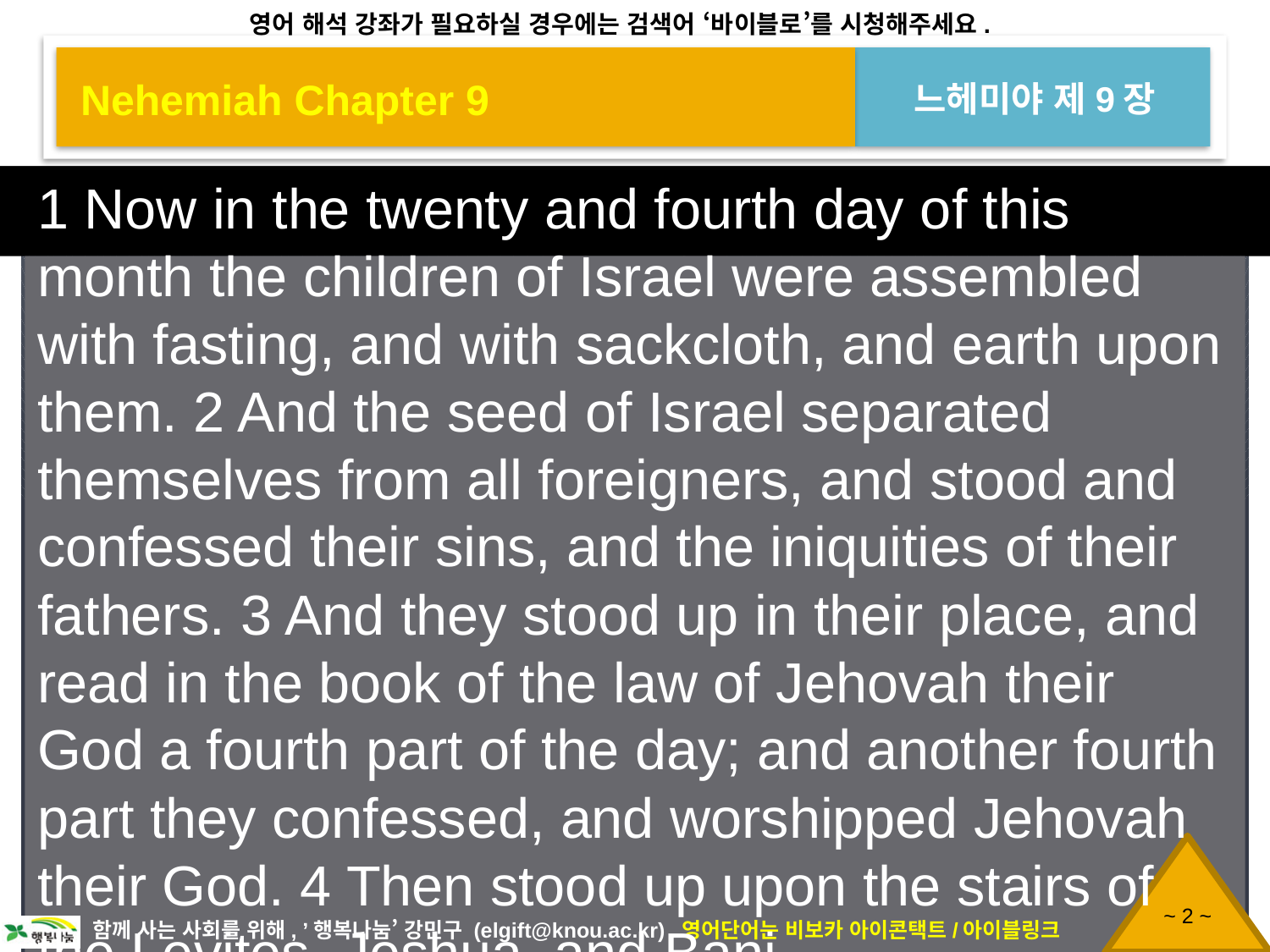

Nehemiah Chapter 9
느헤미야 제9장
1 Now in the twenty and fourth day of this month the children of Israel were assembled with fasting, and with sackcloth, and earth upon them. 2 And the seed of Israel separated themselves from all foreigners, and stood and confessed their sins, and the iniquities of their fathers. 3 And they stood up in their place, and read in the book of the law of Jehovah their God a fourth part of the day; and another fourth part they confessed, and worshipped Jehovah their God. 4 Then stood up upon the stairs of the Levites, Jeshua, and Bani,